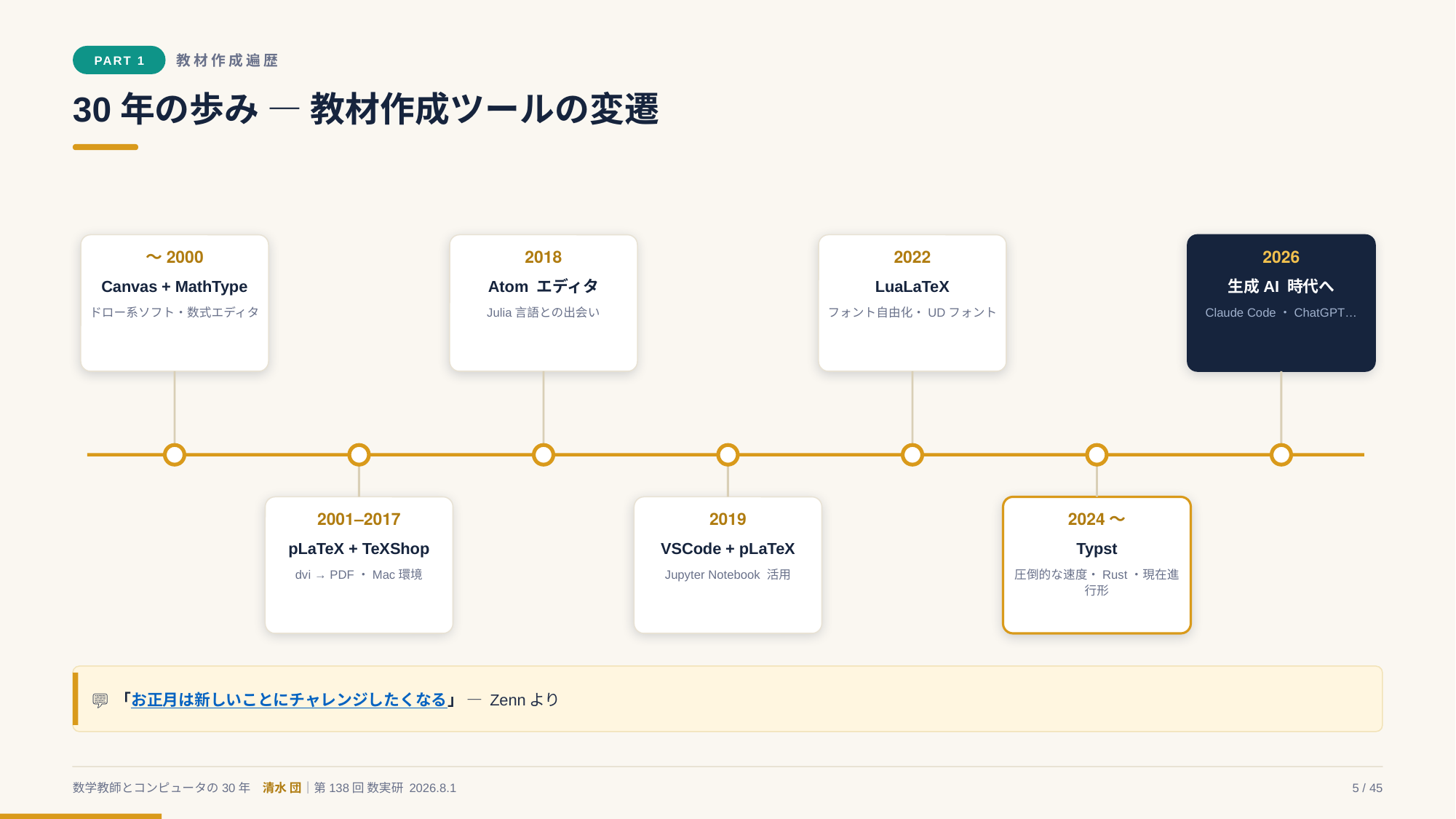

PART 1
教材作成遍歴
30年の歩み ― 教材作成ツールの変遷

〜2000
2018
2022
2026
Canvas + MathType
Atom エディタ
LuaLaTeX
生成AI 時代へ
ドロー系ソフト・数式エディタ
Julia言語との出会い
フォント自由化・UDフォント
Claude Code・ChatGPT…

2001–2017
2019
2024〜
pLaTeX + TeXShop
VSCode + pLaTeX
Typst
dvi → PDF・Mac環境
Jupyter Notebook 活用
圧倒的な速度・Rust・現在進行形

💬 「お正月は新しいことにチャレンジしたくなる」 ― Zennより

数学教師とコンピュータの30年　清水 団｜第138回 数実研 2026.8.1
5 / 45